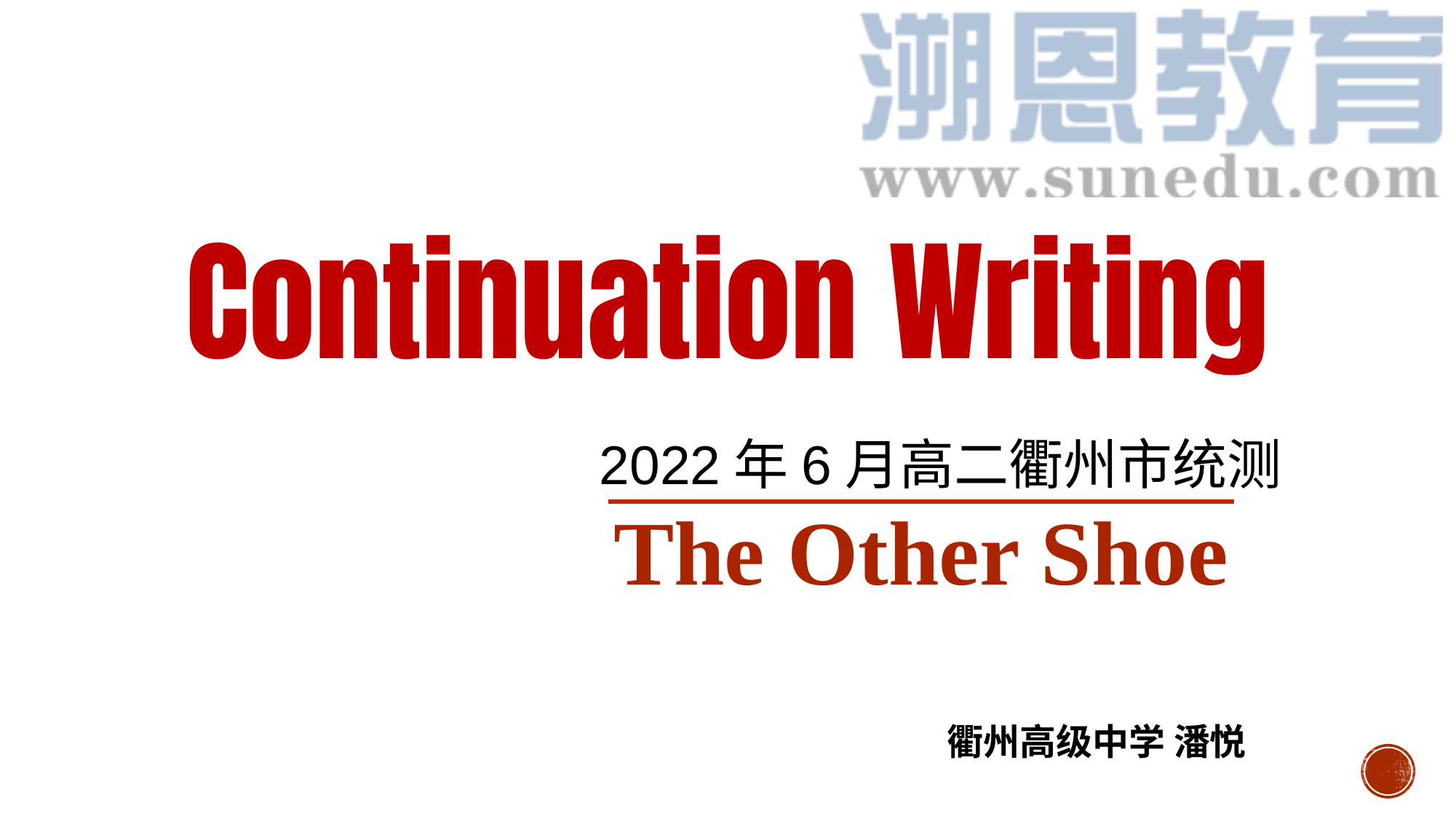

Continuation Writing
2022年6月高二衢州市统测
The Other Shoe
衢州高级中学 潘悦